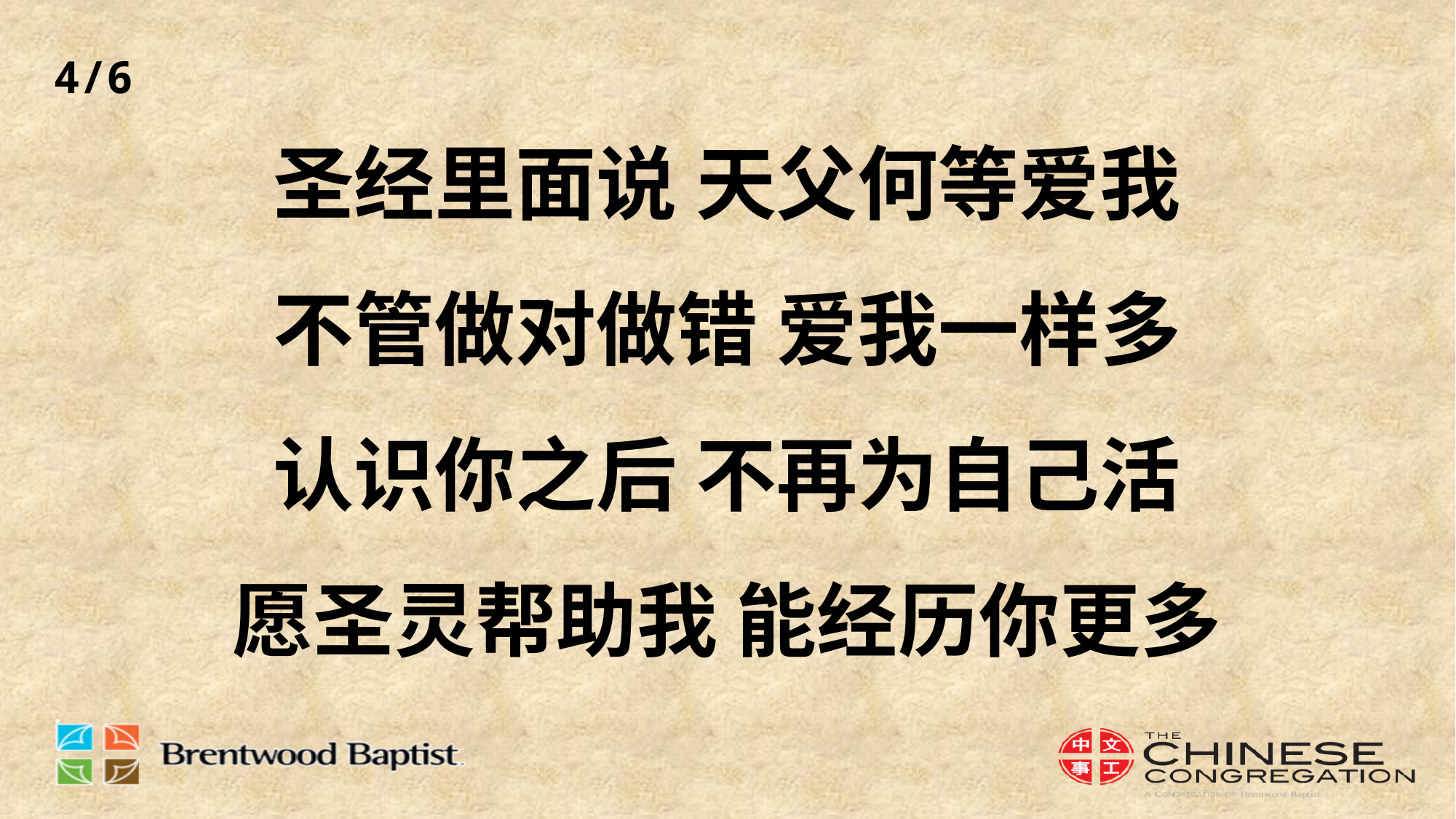

4/6
# 圣经里面说 天父何等爱我 不管做对做错 爱我一样多 认识你之后 不再为自己活 愿圣灵帮助我 能经历你更多